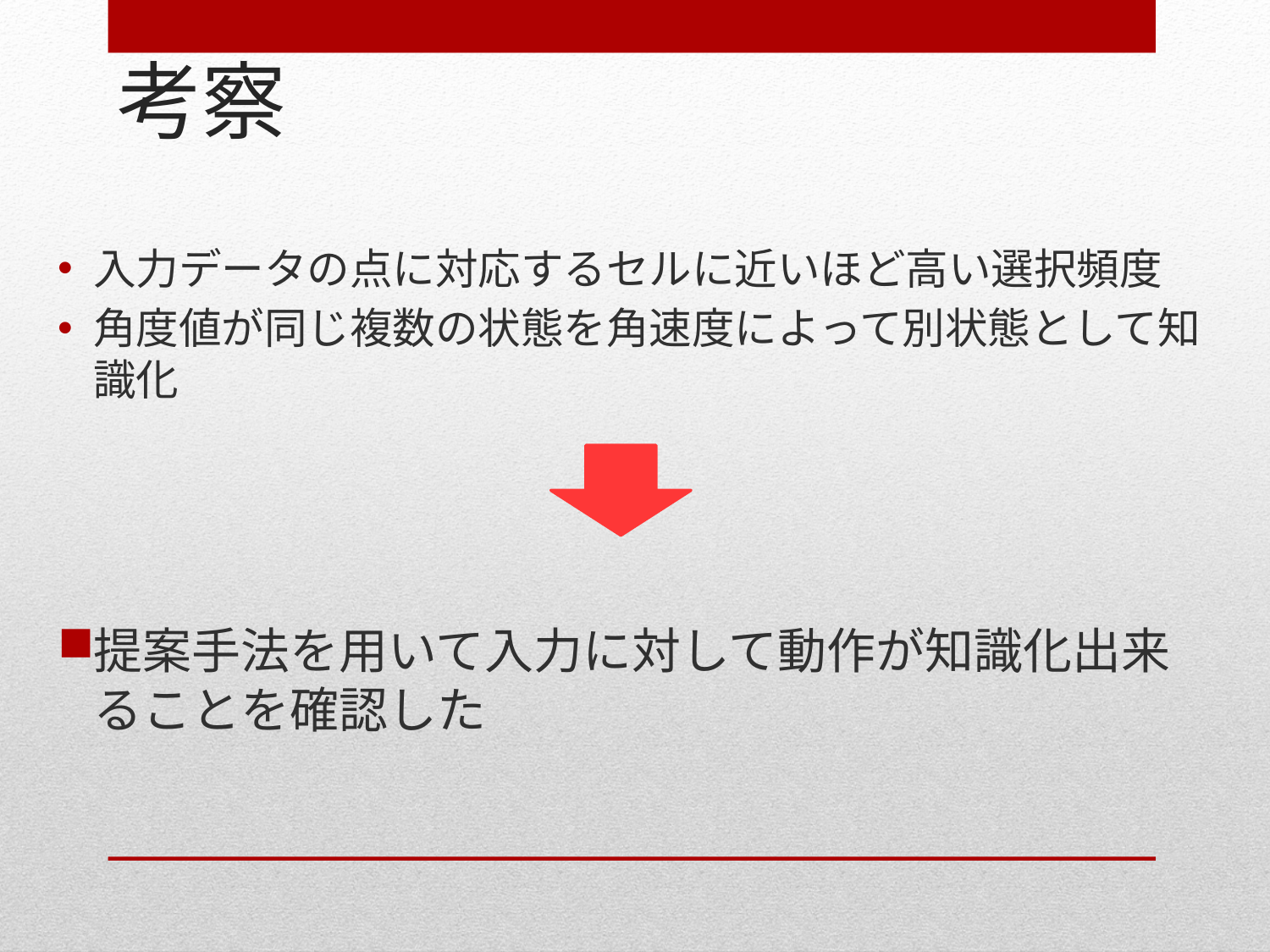

# 考察

入力データの点に対応するセルに近いほど高い選択頻度
角度値が同じ複数の状態を角速度によって別状態として知識化

提案手法を用いて入力に対して動作が知識化出来ることを確認した